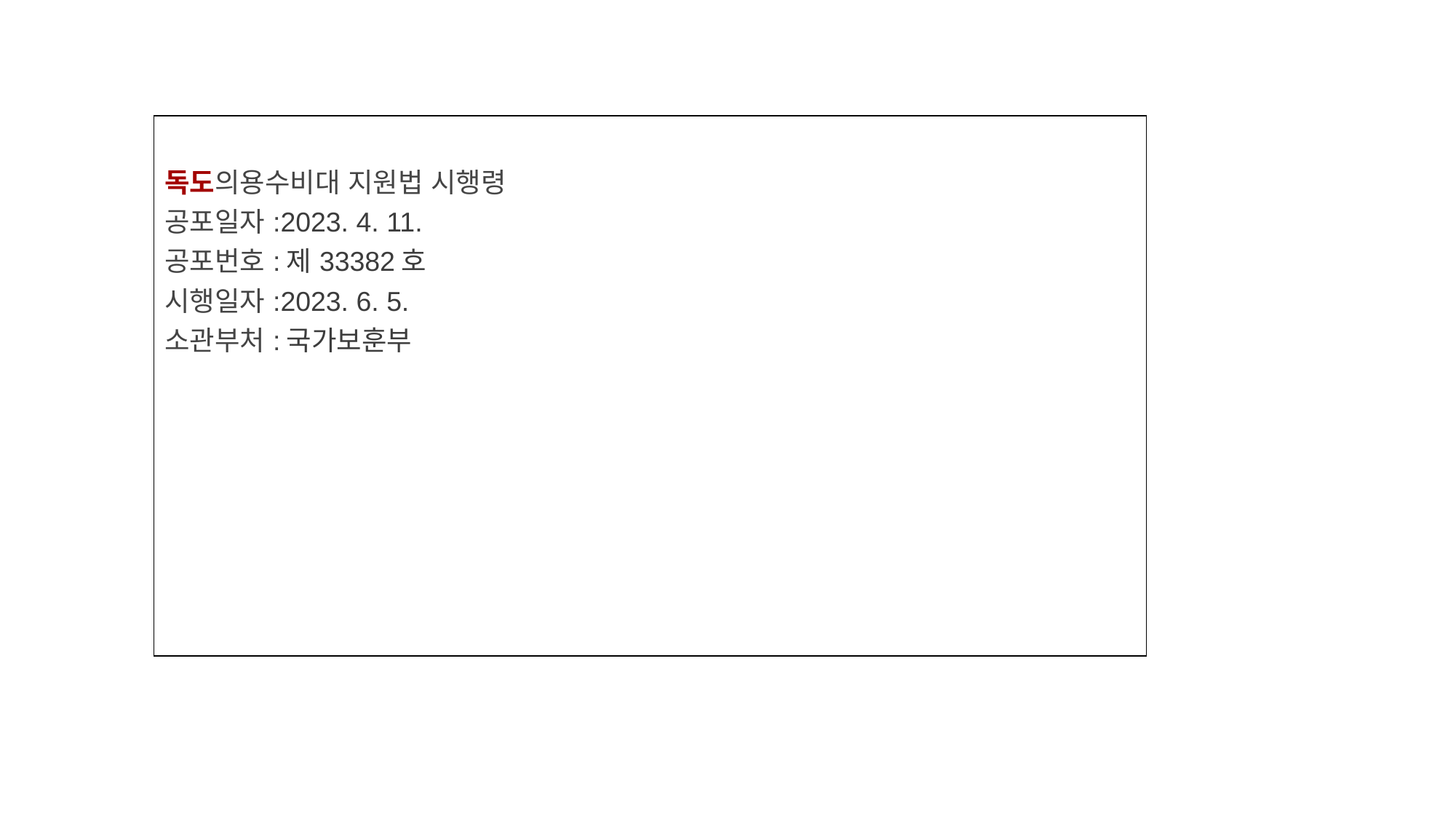

| 독도의용수비대 지원법 시행령 공포일자:2023. 4. 11. 공포번호:제33382호 시행일자:2023. 6. 5. 소관부처:국가보훈부 |
| --- |